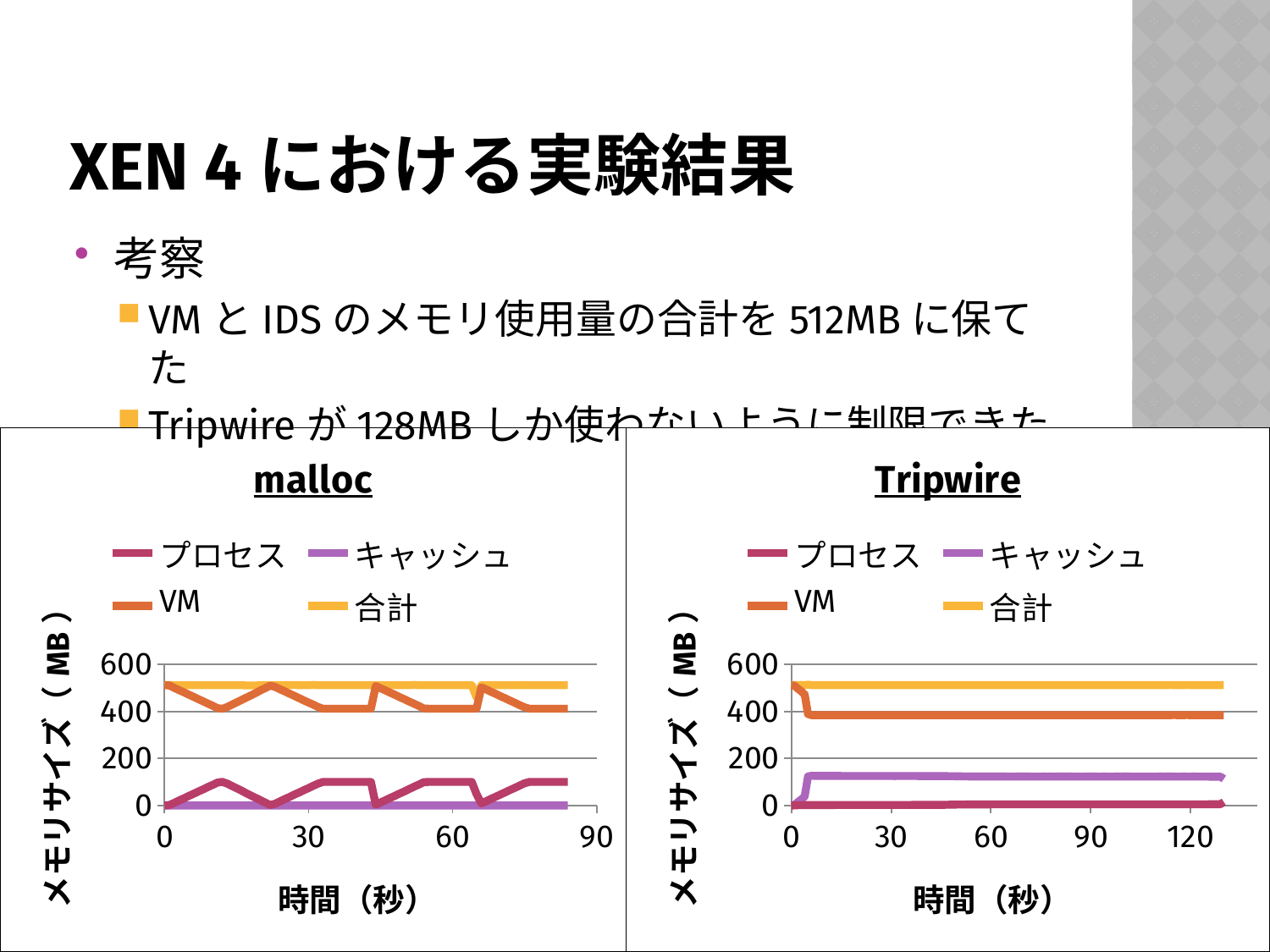

# Xen 4における実験結果
考察
VMとIDSのメモリ使用量の合計を512MBに保てた
Tripwireが128MBしか使わないように制限できた

### Chart: malloc

| Category | プロセス | キャッシュ | VM | 合計 |
|---|---|---|---|---|

### Chart: Tripwire

| Category | プロセス | キャッシュ | VM | 合計 |
|---|---|---|---|---|